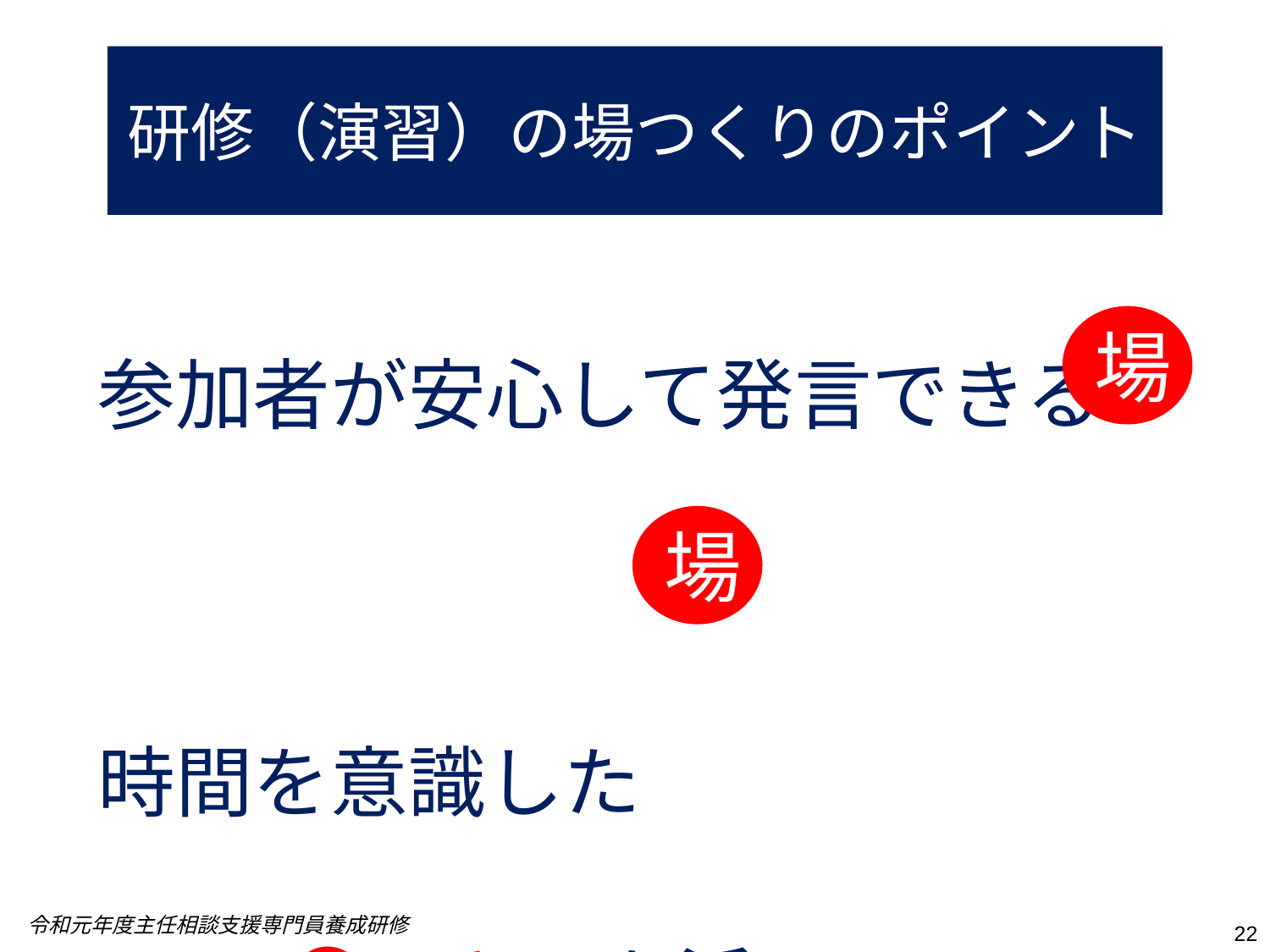

# 研修（演習）の場つくりのポイント
参加者が安心して発言できる
時間を意識した
FTの❹スキルを活用
場
場
令和元年度主任相談支援専門員養成研修
22